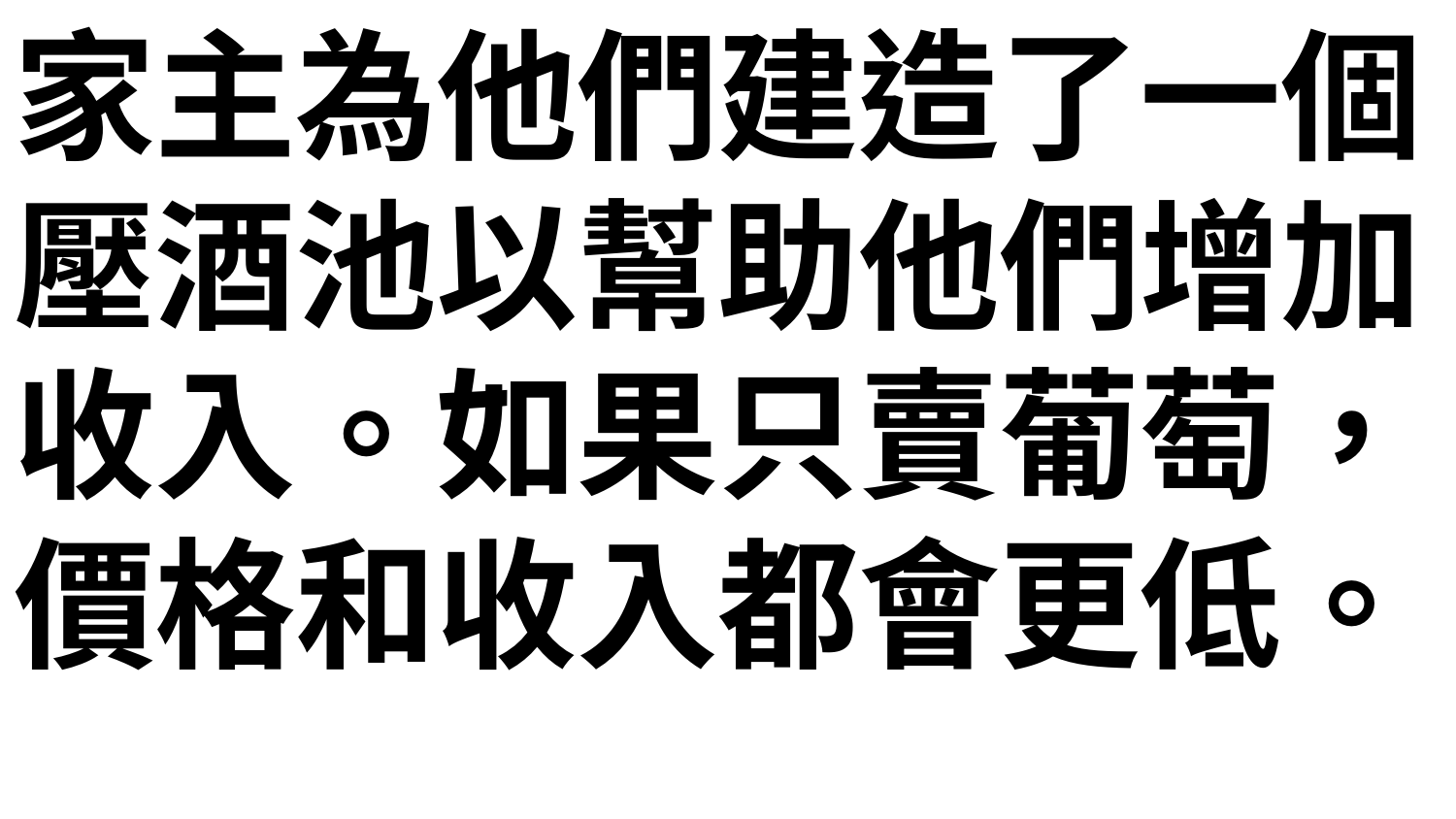

家主為他們建造了一個壓酒池以幫助他們增加收入。如果只賣葡萄，價格和收入都會更低。